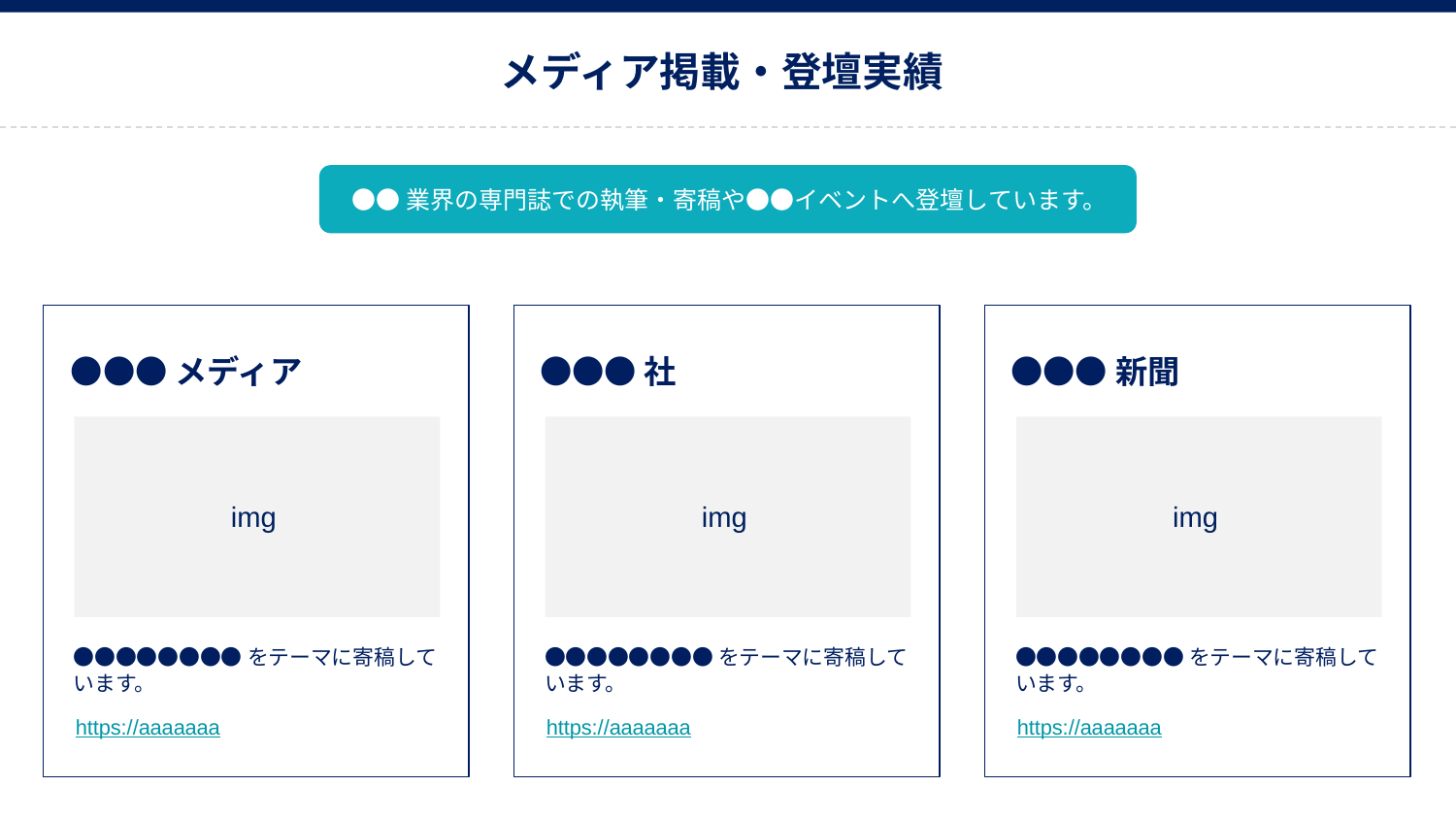

メディア掲載・登壇実績

●●業界の専門誌での執筆・寄稿や●●イベントへ登壇しています。

●●●メディア

img
●●●●●●●●をテーマに寄稿しています。
https://aaaaaaa

●●●社

img
●●●●●●●●をテーマに寄稿しています。
https://aaaaaaa

●●●新聞

img
●●●●●●●●をテーマに寄稿しています。
https://aaaaaaa